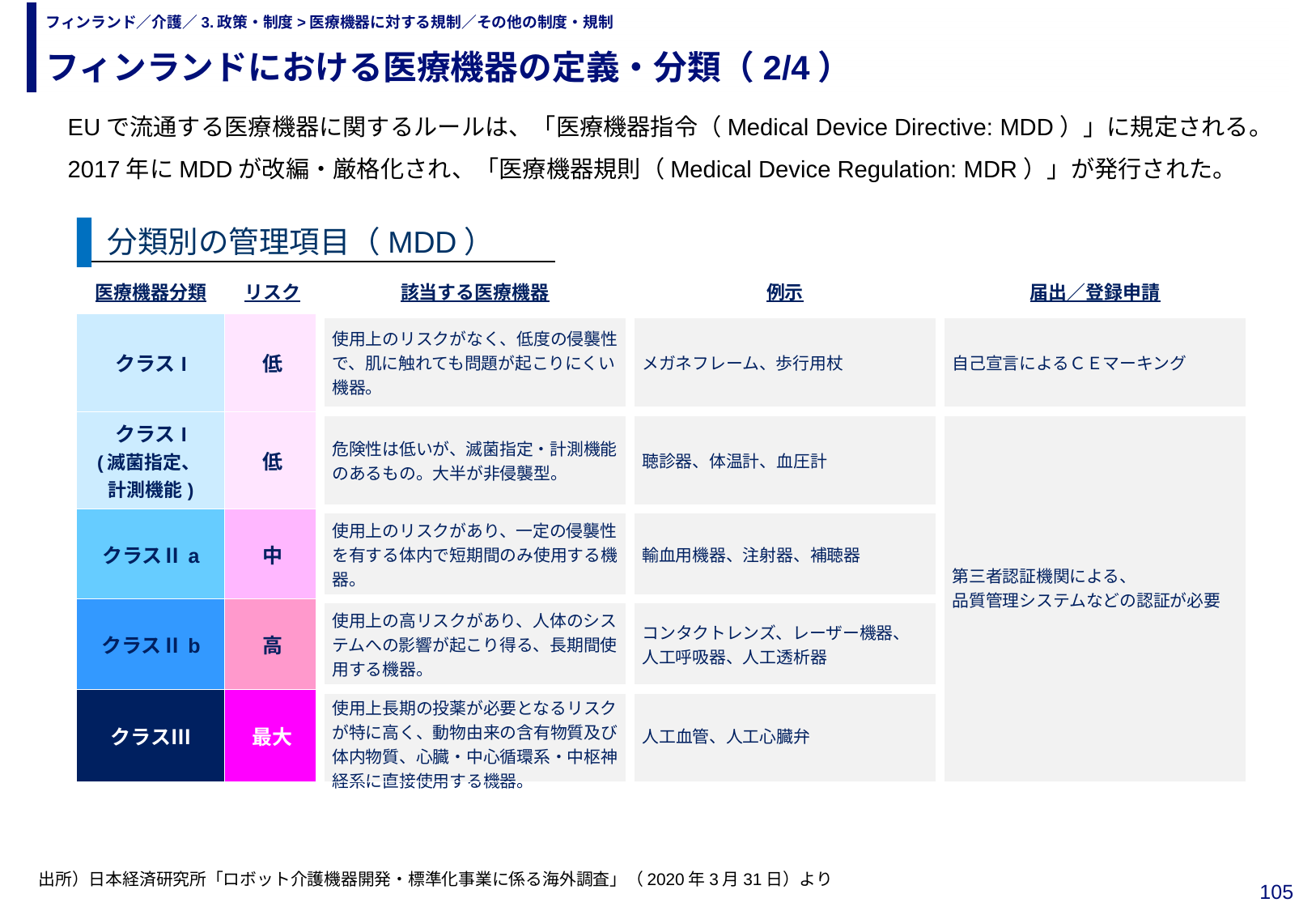

フィンランドにおける医療機器の定義・分類（2/4）
# フィンランド／介護／3.政策・制度>医療機器に対する規制／その他の制度・規制
　EUで流通する医療機器に関するルールは、「医療機器指令（Medical Device Directive: MDD）」に規定される。
　2017年にMDDが改編・厳格化され、「医療機器規則（Medical Device Regulation: MDR）」が発行された。
分類別の管理項目（MDD）

| 医療機器分類 | リスク | 該当する医療機器 | 例示 | 届出／登録申請 |
| --- | --- | --- | --- | --- |
| クラスI | 低 | 使用上のリスクがなく、低度の侵襲性で、肌に触れても問題が起こりにくい機器。 | メガネフレーム、歩行用杖 | 自己宣言によるＣＥマーキング |
| クラスI (滅菌指定、 計測機能) | 低 | 危険性は低いが、滅菌指定・計測機能のあるもの。大半が非侵襲型。 | 聴診器、体温計、血圧計 | 第三者認証機関による、 品質管理システムなどの認証が必要 |
| クラスⅡa | 中 | 使用上のリスクがあり、一定の侵襲性を有する体内で短期間のみ使用する機器。 | 輸血用機器、注射器、補聴器 |  |
| クラスⅡb | 高 | 使用上の高リスクがあり、人体のシステムへの影響が起こり得る、長期間使用する機器。 | コンタクトレンズ、レーザー機器、 人工呼吸器、人工透析器 |  |
| クラスⅢ | 最大 | 使用上長期の投薬が必要となるリスクが特に高く、動物由来の含有物質及び体内物質、心臓・中心循環系・中枢神経系に直接使用する機器。 | 人工血管、人工心臓弁 |  |
105
出所）日本経済研究所「ロボット介護機器開発・標準化事業に係る海外調査」（2020年3月31日）より